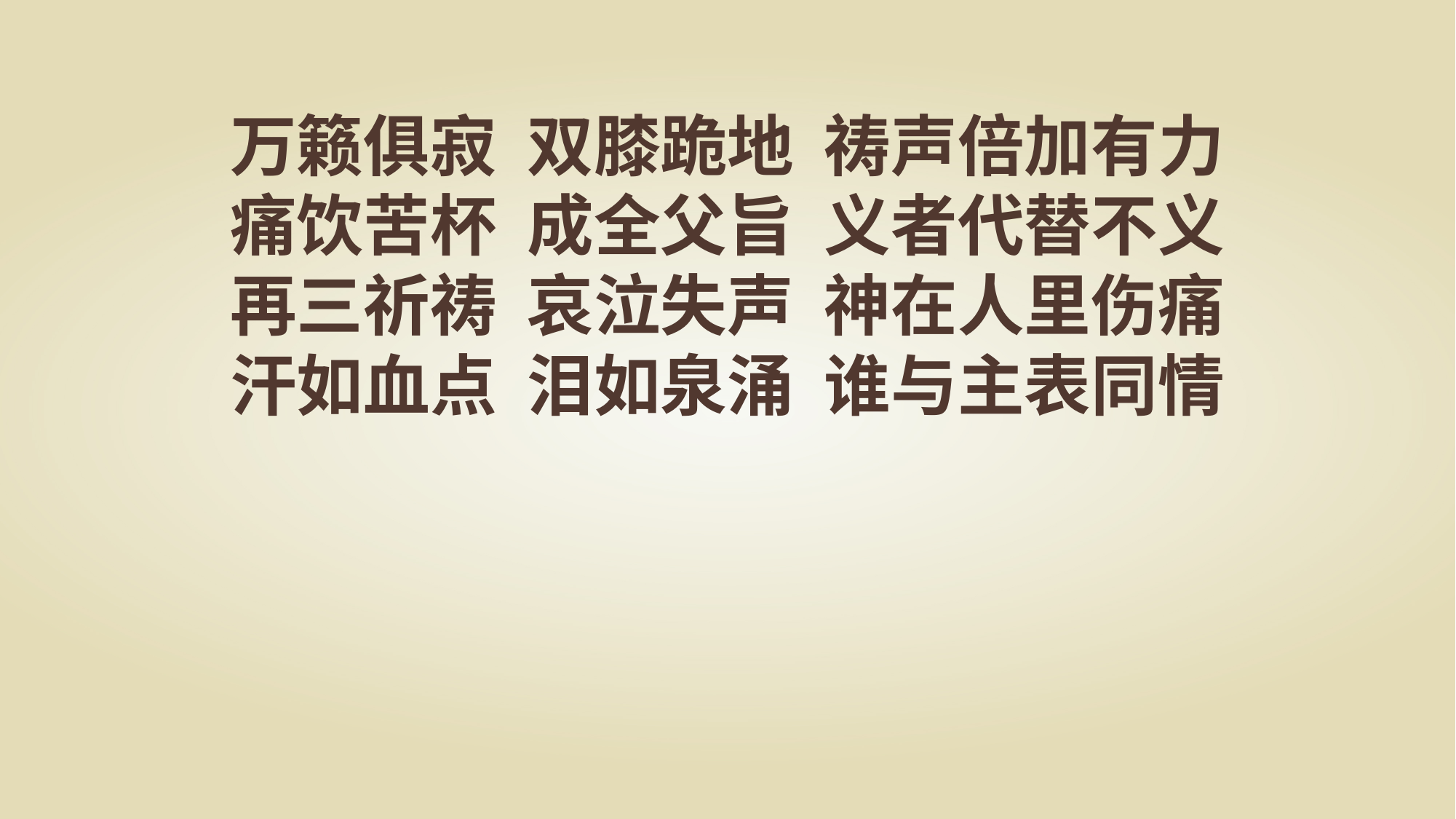

万籁俱寂  双膝跪地  祷声倍加有力
痛饮苦杯  成全父旨  义者代替不义
再三祈祷  哀泣失声  神在人里伤痛
汗如血点  泪如泉涌  谁与主表同情